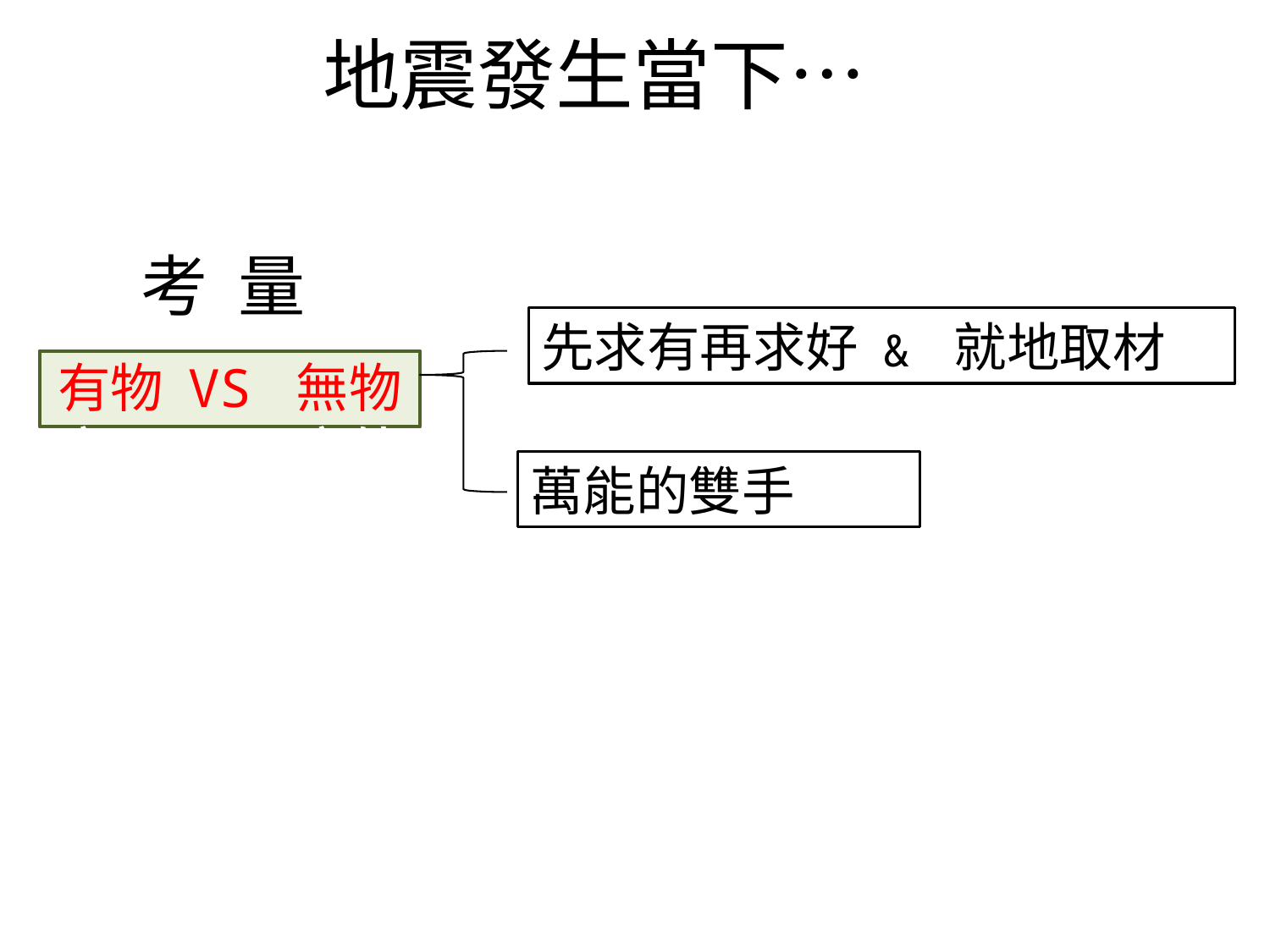

地震發生當下…
考  量
先求有再求好 & 就地取材
有物 VS 無物
室內 VS 室外

萬能的雙手